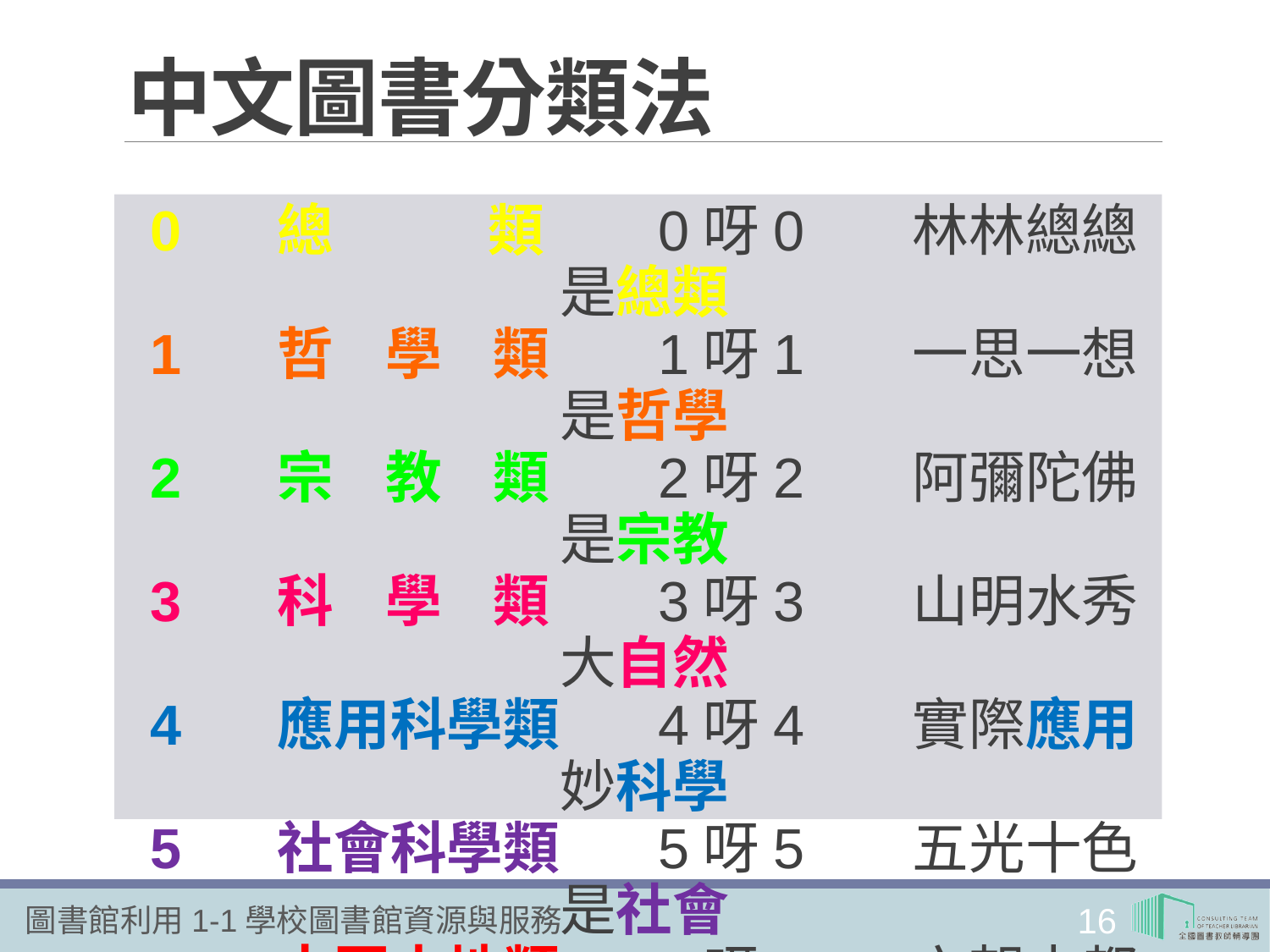

# 中文圖書分類法
0	總            類	0呀0	林林總總是總類
1	哲    學    類	1呀1	一思一想是哲學
2	宗    教    類	2呀2	阿彌陀佛是宗教
3	科    學    類	3呀3	山明水秀大自然
4	應用科學類	4呀4	實際應用妙科學
5	社會科學類	5呀5	五光十色是社會
6	中國史地類	6呀6	六朝古都在中國
7	世界史地類	7呀7	七大奇景世界遊
8	語言文學類	8呀8	才高八斗是文學
9	藝    術    類	9呀9	音樂藝術最長久